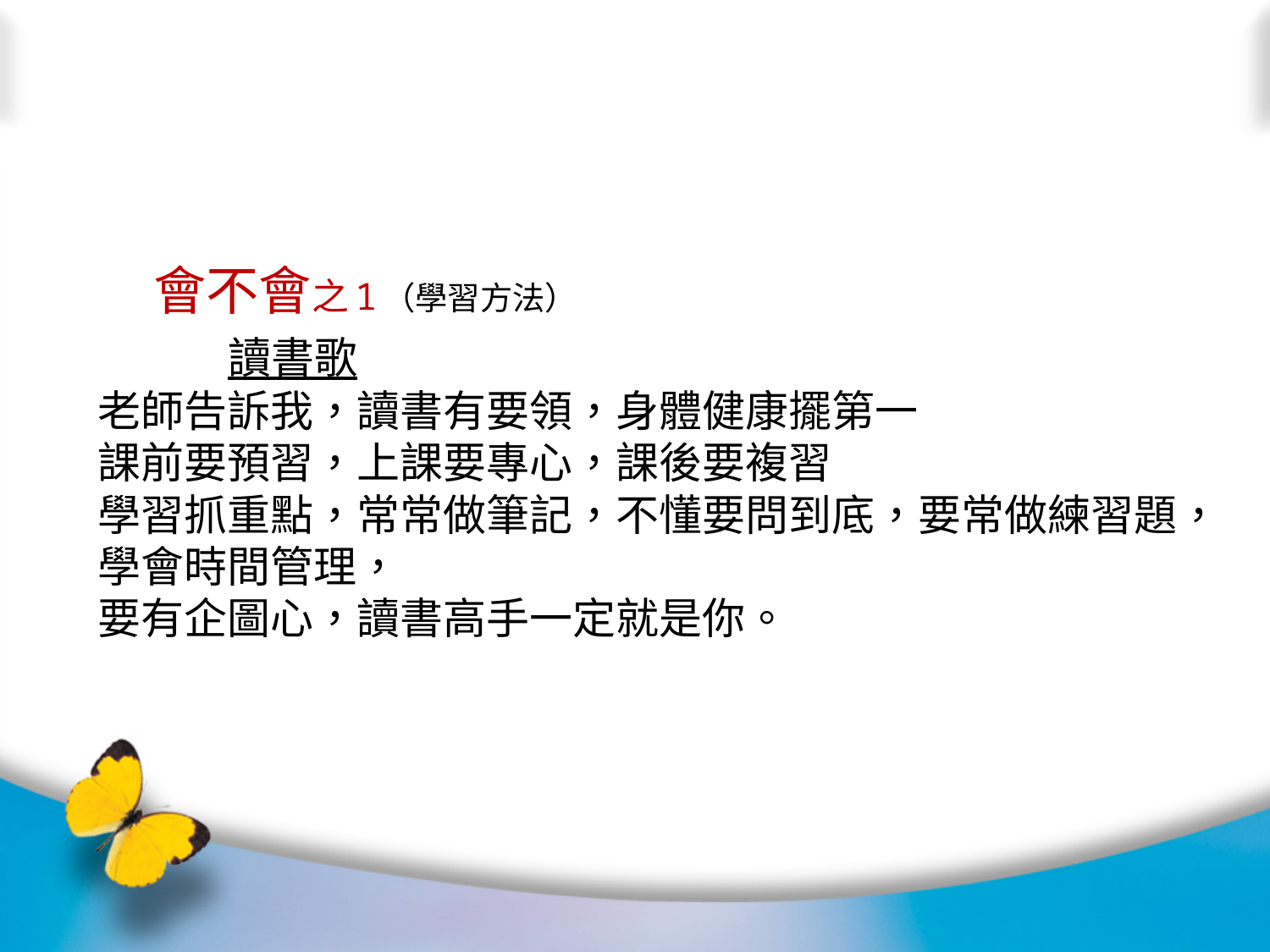

# 會不會之1（學習方法） 讀書歌 老師告訴我，讀書有要領，身體健康擺第一 課前要預習，上課要專心，課後要複習 學習抓重點，常常做筆記，不懂要問到底，要常做練習題，學會時間管理， 要有企圖心，讀書高手一定就是你。